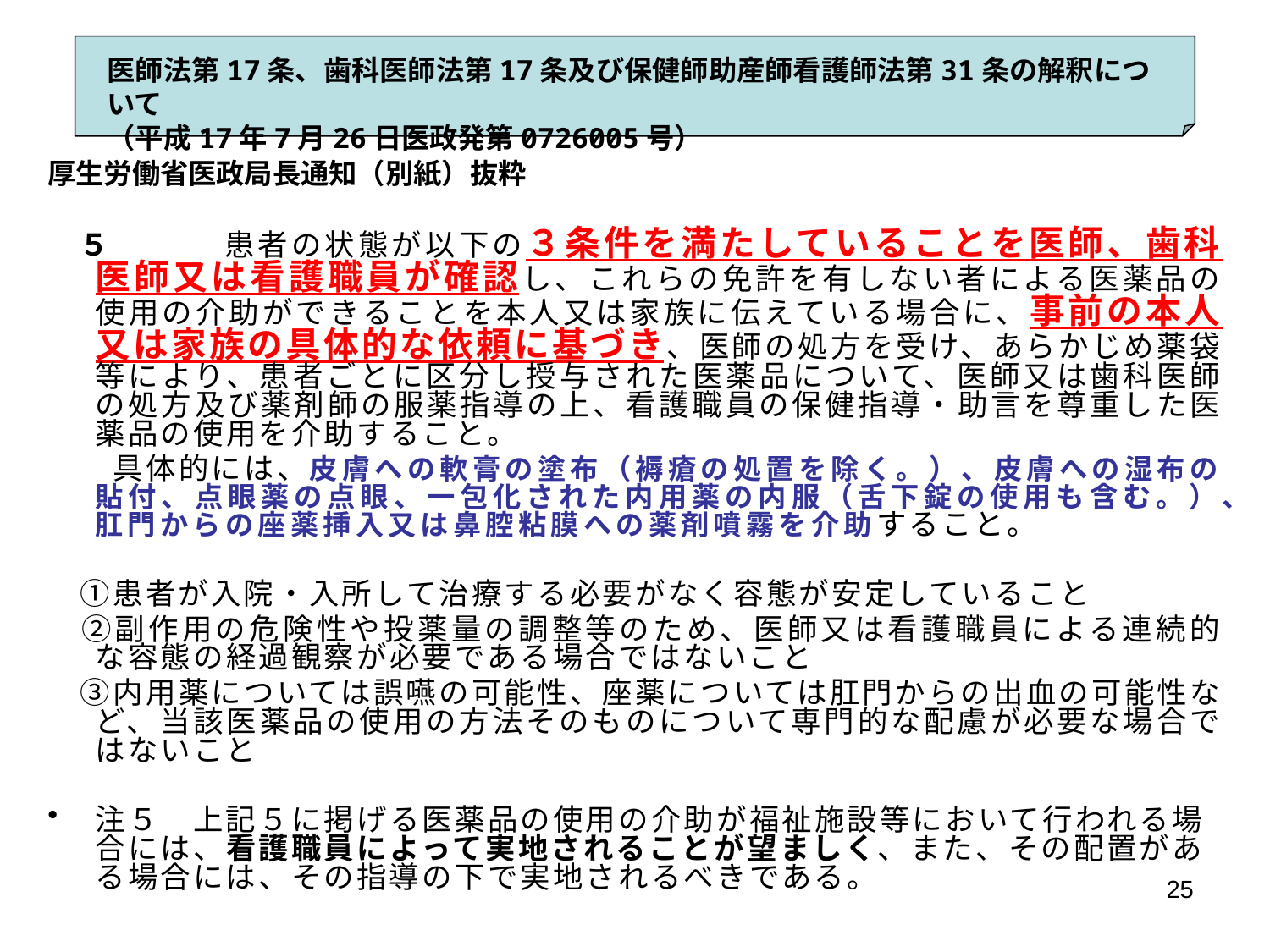

#

医師法第17条、歯科医師法第17条及び保健師助産師看護師法第31条の解釈について
（平成17年7月26日医政発第0726005号）

厚生労働省医政局長通知（別紙）抜粋

　５	患者の状態が以下の３条件を満たしていることを医師、歯科医師又は看護職員が確認し、これらの免許を有しない者による医薬品の使用の介助ができることを本人又は家族に伝えている場合に、事前の本人又は家族の具体的な依頼に基づき、医師の処方を受け、あらかじめ薬袋等により、患者ごとに区分し授与された医薬品について、医師又は歯科医師の処方及び薬剤師の服薬指導の上、看護職員の保健指導・助言を尊重した医薬品の使用を介助すること。
　　具体的には、皮膚への軟膏の塗布（褥瘡の処置を除く。）、皮膚への湿布の貼付、点眼薬の点眼、一包化された内用薬の内服（舌下錠の使用も含む。）、肛門からの座薬挿入又は鼻腔粘膜への薬剤噴霧を介助すること。

　①患者が入院・入所して治療する必要がなく容態が安定していること
　②副作用の危険性や投薬量の調整等のため、医師又は看護職員による連続的な容態の経過観察が必要である場合ではないこと
　③内用薬については誤嚥の可能性、座薬については肛門からの出血の可能性など、当該医薬品の使用の方法そのものについて専門的な配慮が必要な場合ではないこと

注５　上記５に掲げる医薬品の使用の介助が福祉施設等において行われる場合には、看護職員によって実地されることが望ましく、また、その配置がある場合には、その指導の下で実地されるべきである。
25